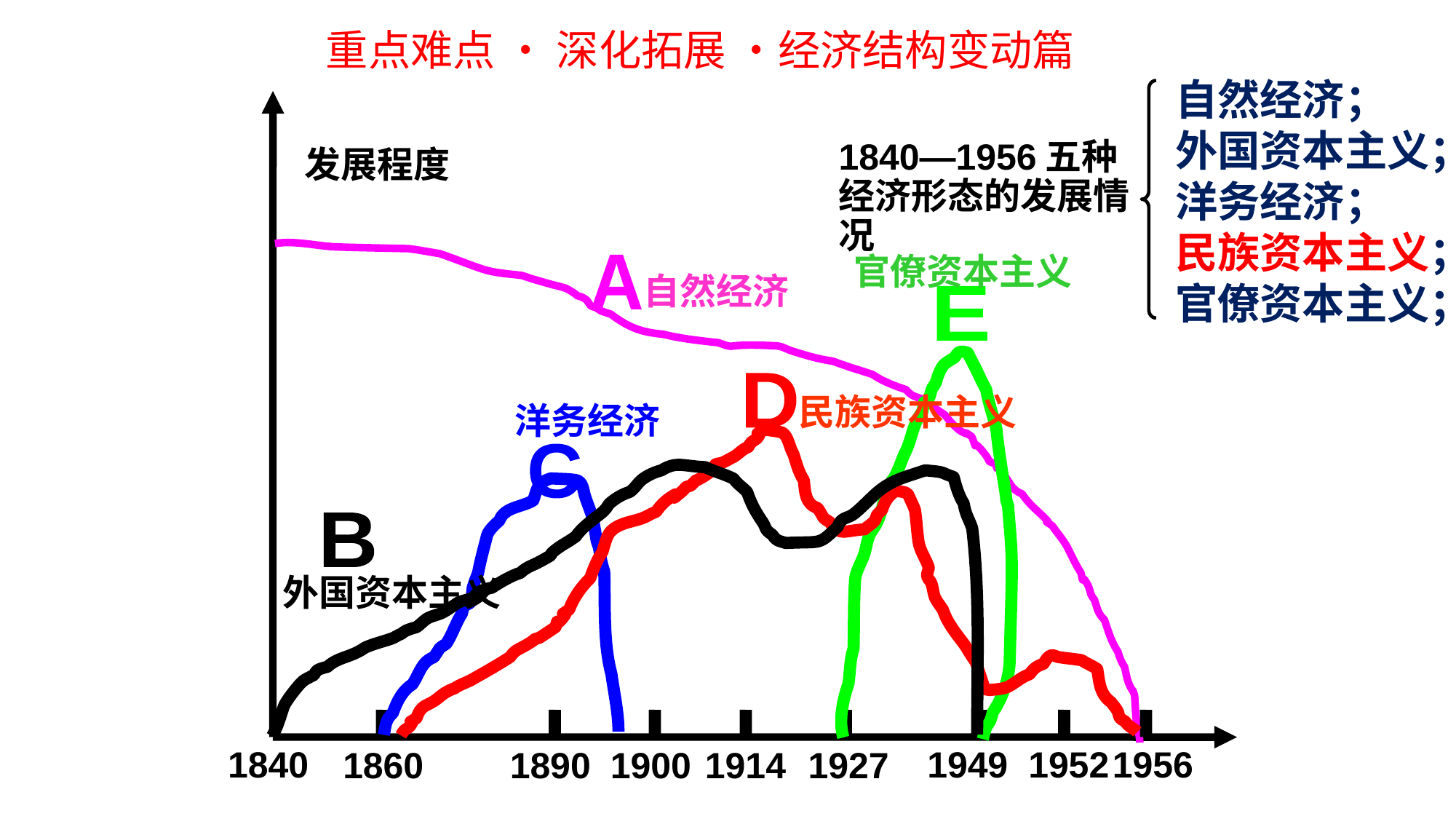

重点难点 • 深化拓展 •经济结构变动篇
自然经济；
外国资本主义；
洋务经济；
民族资本主义；
官僚资本主义；

1840—1956五种经济形态的发展情况

发展程度

官僚资本主义
A
自然经济
E

D
民族资本主义
洋务经济

C

B
外国资本主义

1840
1949
1952
1956

1860
1890
1900
1914
1927